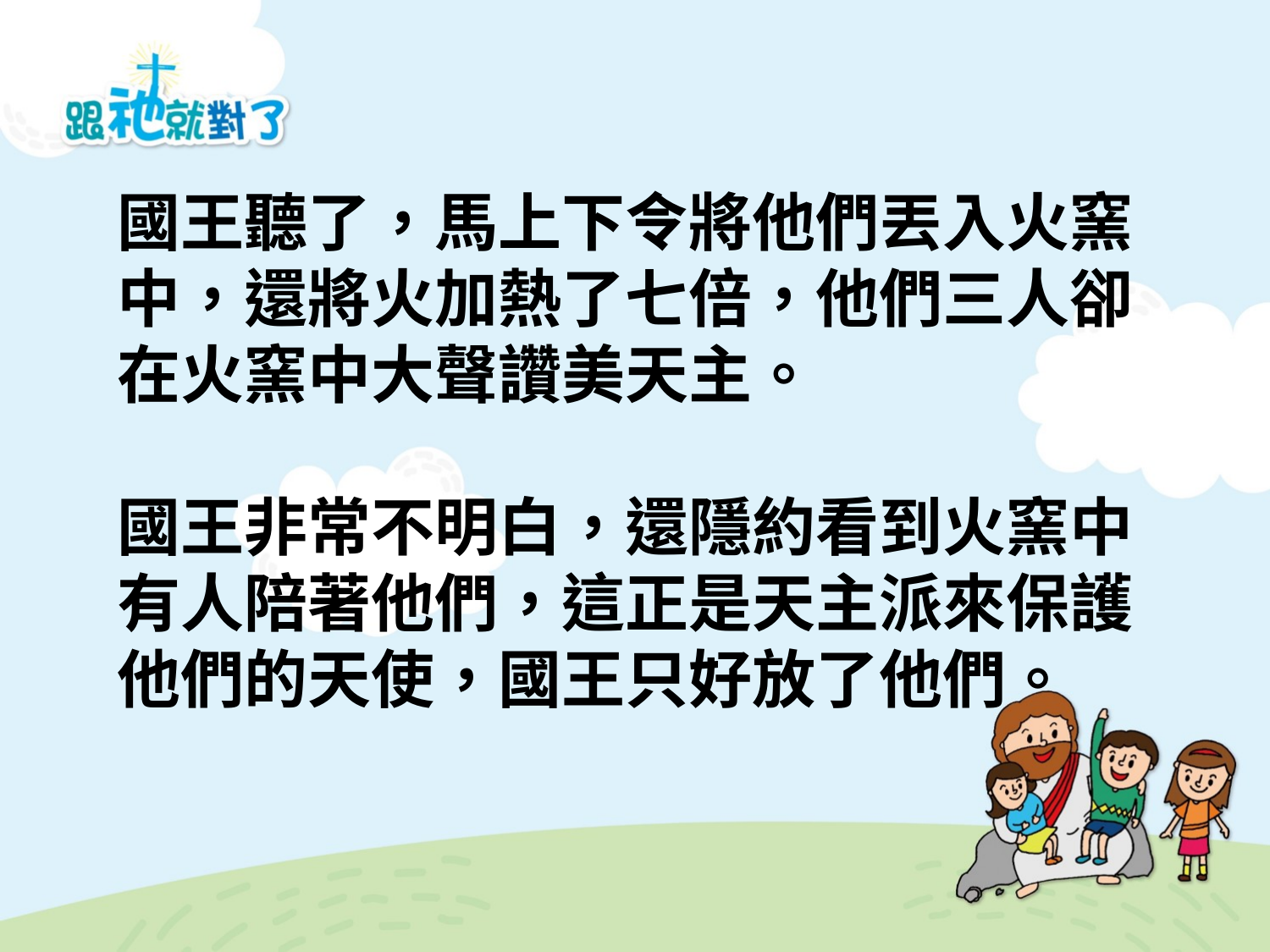

國王聽了，馬上下令將他們丟入火窯中，還將火加熱了七倍，他們三人卻在火窯中大聲讚美天主。

國王非常不明白，還隱約看到火窯中有人陪著他們，這正是天主派來保護他們的天使，國王只好放了他們。